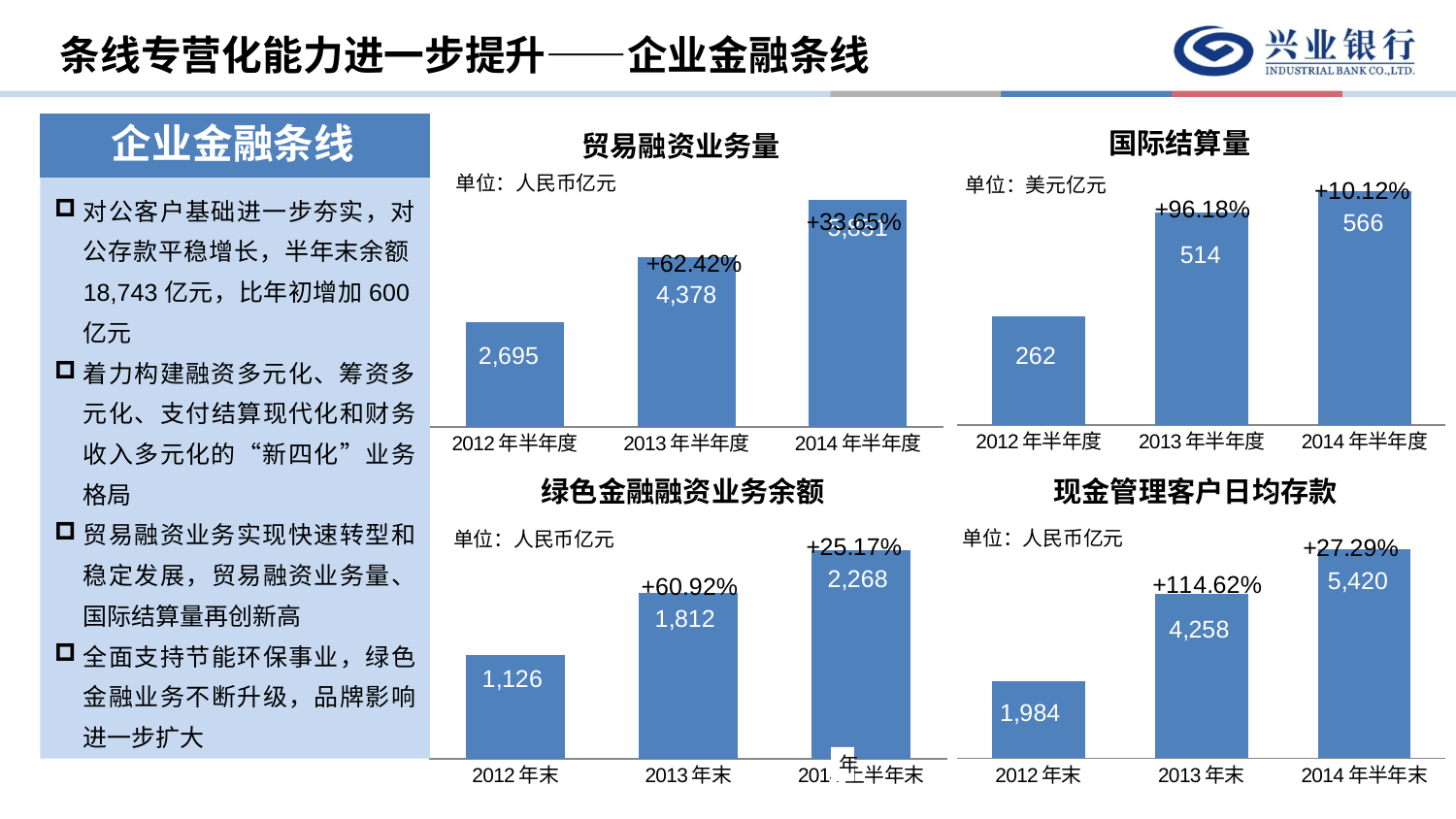

条线专营化能力进一步提升——企业金融条线

企业金融条线
国际结算量
贸易融资业务量

### Chart

| Category | 贸易融资余额 |
|---|---|
| 2012年半年度 | 2695.310000000002 |
| 2013年半年度 | 4377.72 |
| 2014年半年度 | 5850.9 |
单位：人民币亿元
单位：美元亿元

### Chart

| Category | 国际结算量 |
|---|---|
| 2012年半年度 | 261.70999999999964 |
| 2013年半年度 | 514.0 |
| 2014年半年度 | 565.52 |
对公客户基础进一步夯实，对公存款平稳增长，半年末余额18,743亿元，比年初增加600亿元
着力构建融资多元化、筹资多元化、支付结算现代化和财务收入多元化的“新四化”业务格局
贸易融资业务实现快速转型和稳定发展，贸易融资业务量、国际结算量再创新高
全面支持节能环保事业，绿色金融业务不断升级，品牌影响进一步扩大
现金管理客户日均存款
绿色金融融资业务余额
单位：人民币亿元
单位：人民币亿元

### Chart

| Category | 现金管理客户日均存款 |
|---|---|
| 2012年末 | 1984.0 |
| 2013年末 | 4258.0 |
| 2014年半年末 | 5420.0 |

### Chart

| Category |  |
|---|---|
| 2012年末 | 1126.0 |
| 2013年末 | 1812.0 |
| 2014上半年末 | 2268.0 |
 +60.92%
年